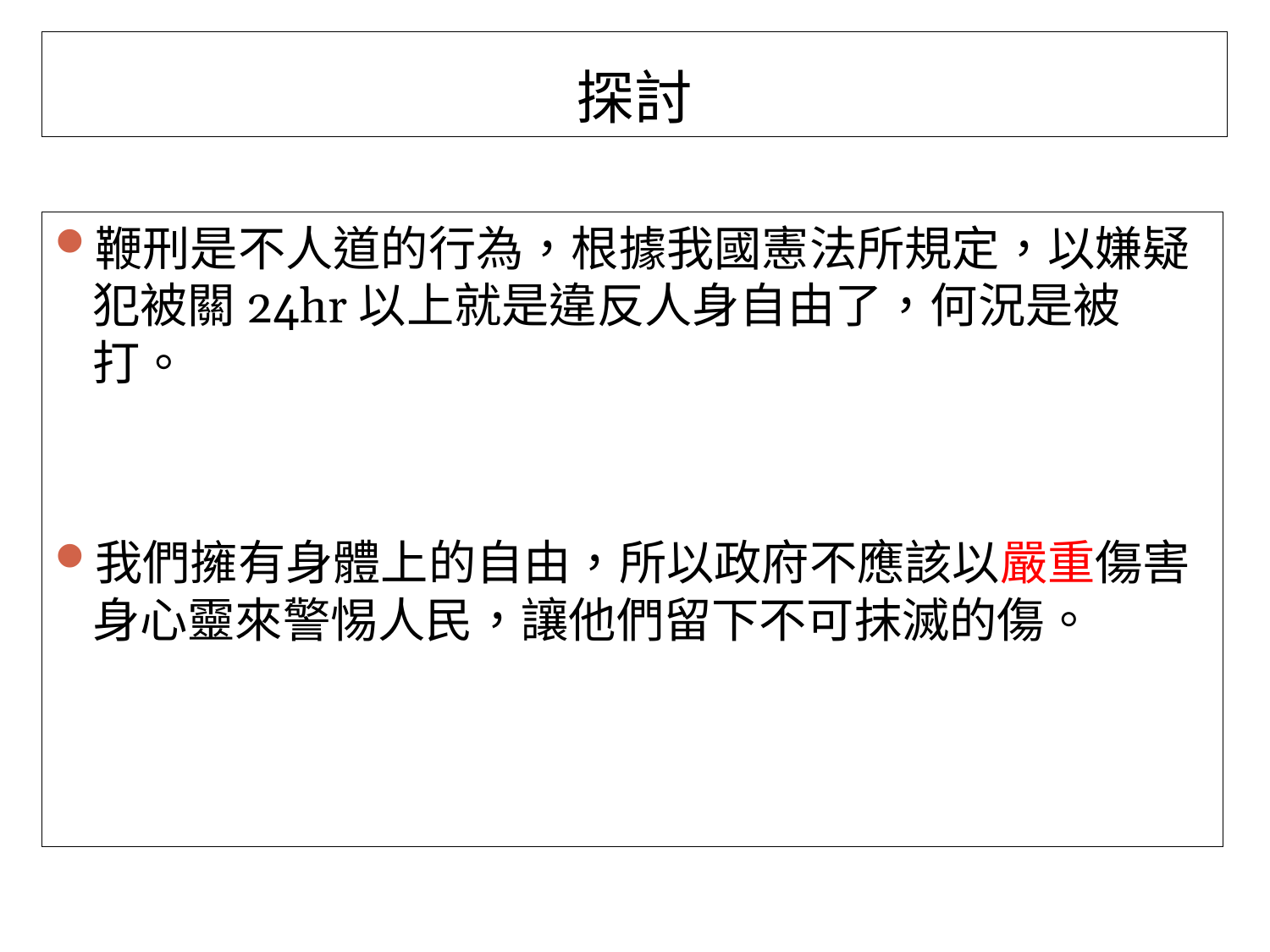

探討
鞭刑是不人道的行為，根據我國憲法所規定，以嫌疑犯被關24hr以上就是違反人身自由了，何況是被打。

我們擁有身體上的自由，所以政府不應該以嚴重傷害身心靈來警惕人民，讓他們留下不可抹滅的傷。